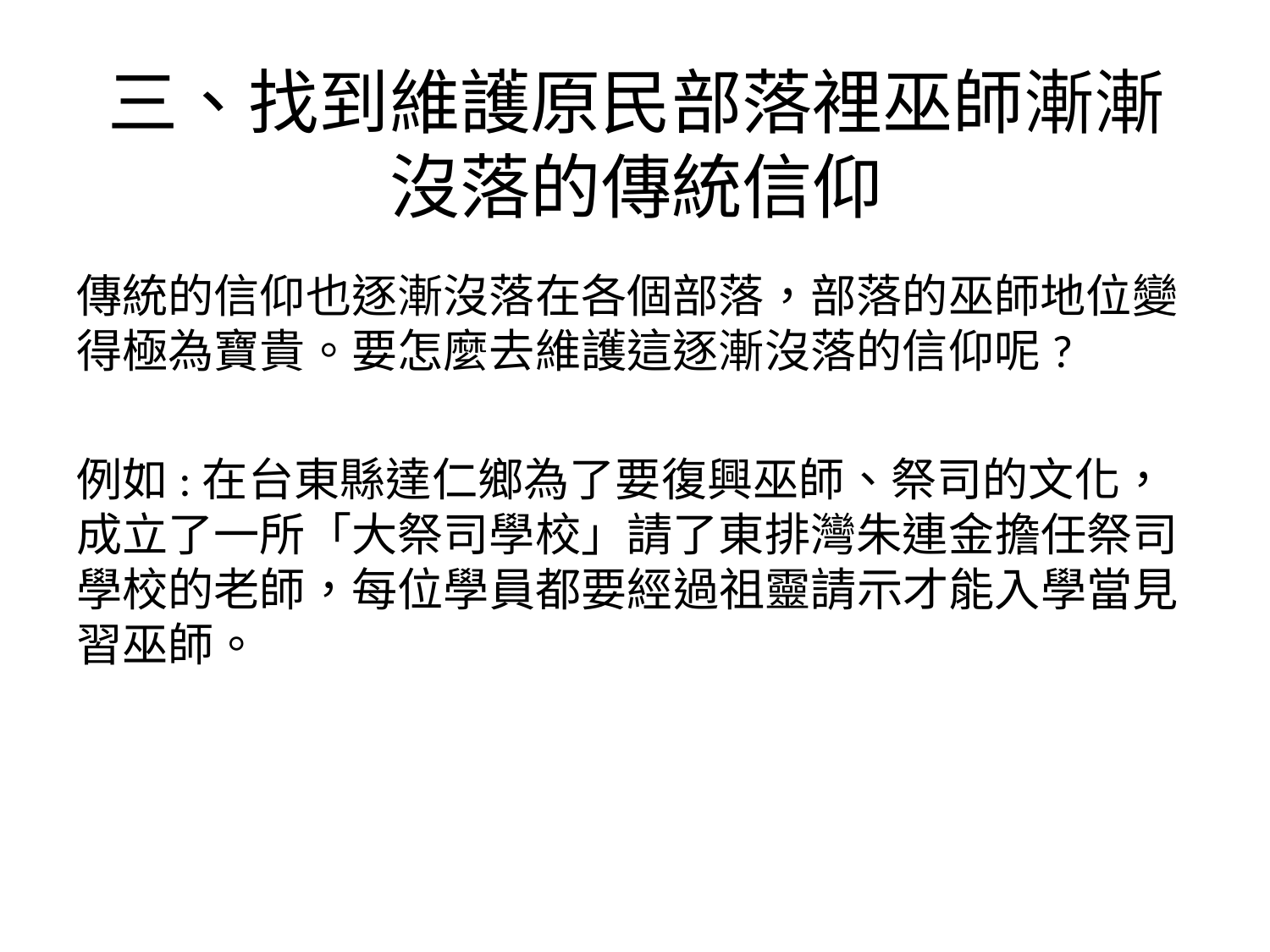

# 三、找到維護原民部落裡巫師漸漸沒落的傳統信仰

傳統的信仰也逐漸沒落在各個部落，部落的巫師地位變得極為寶貴。要怎麼去維護這逐漸沒落的信仰呢?

例如:在台東縣達仁鄉為了要復興巫師、祭司的文化，成立了一所「大祭司學校」請了東排灣朱連金擔任祭司學校的老師，每位學員都要經過祖靈請示才能入學當見習巫師。